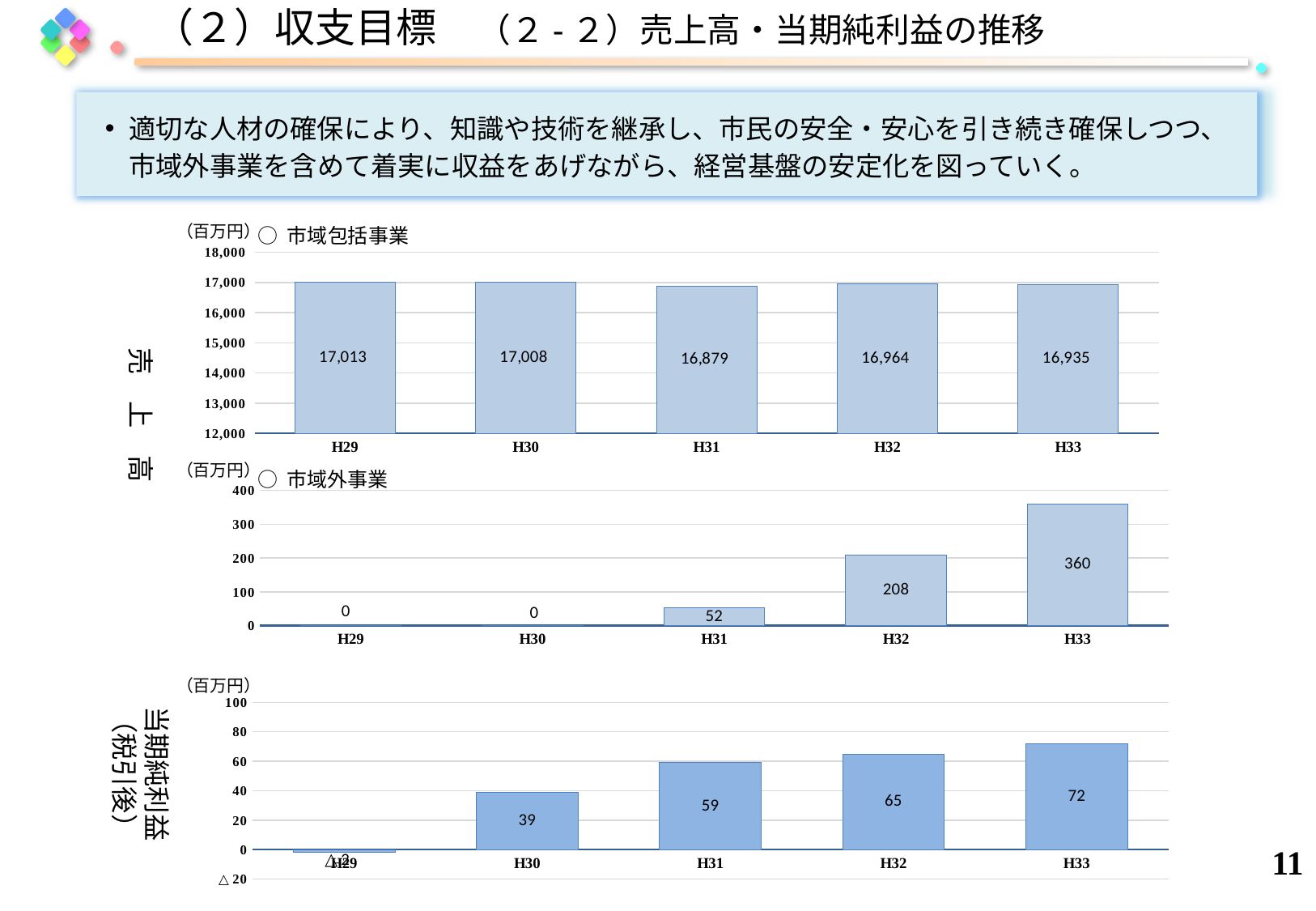

（２）収支目標　（２-２）売上高・当期純利益の推移
適切な人材の確保により、知識や技術を継承し、市民の安全・安心を引き続き確保しつつ、市域外事業を含めて着実に収益をあげながら、経営基盤の安定化を図っていく。
（百万円）
○ 市域包括事業

### Chart

| Category | 1 |
|---|---|
| H29 | 17013.0 |
| H30 | 17008.0 |
| H31 | 16879.0 |
| H32 | 16964.0 |
| H33 | 16935.0 |
売　上　高
（百万円）
○ 市域外事業

### Chart

| Category | 2 |
|---|---|
| H29 | 0.0 |
| H30 | 0.0 |
| H31 | 52.0 |
| H32 | 208.0 |
| H33 | 360.0 |
（百万円）
当期純利益
（税引後）

### Chart

| Category | 3 |
|---|---|
| H29 | -2.0 |
| H30 | 39.0 |
| H31 | 59.0 |
| H32 | 65.0 |
| H33 | 72.0 |
11